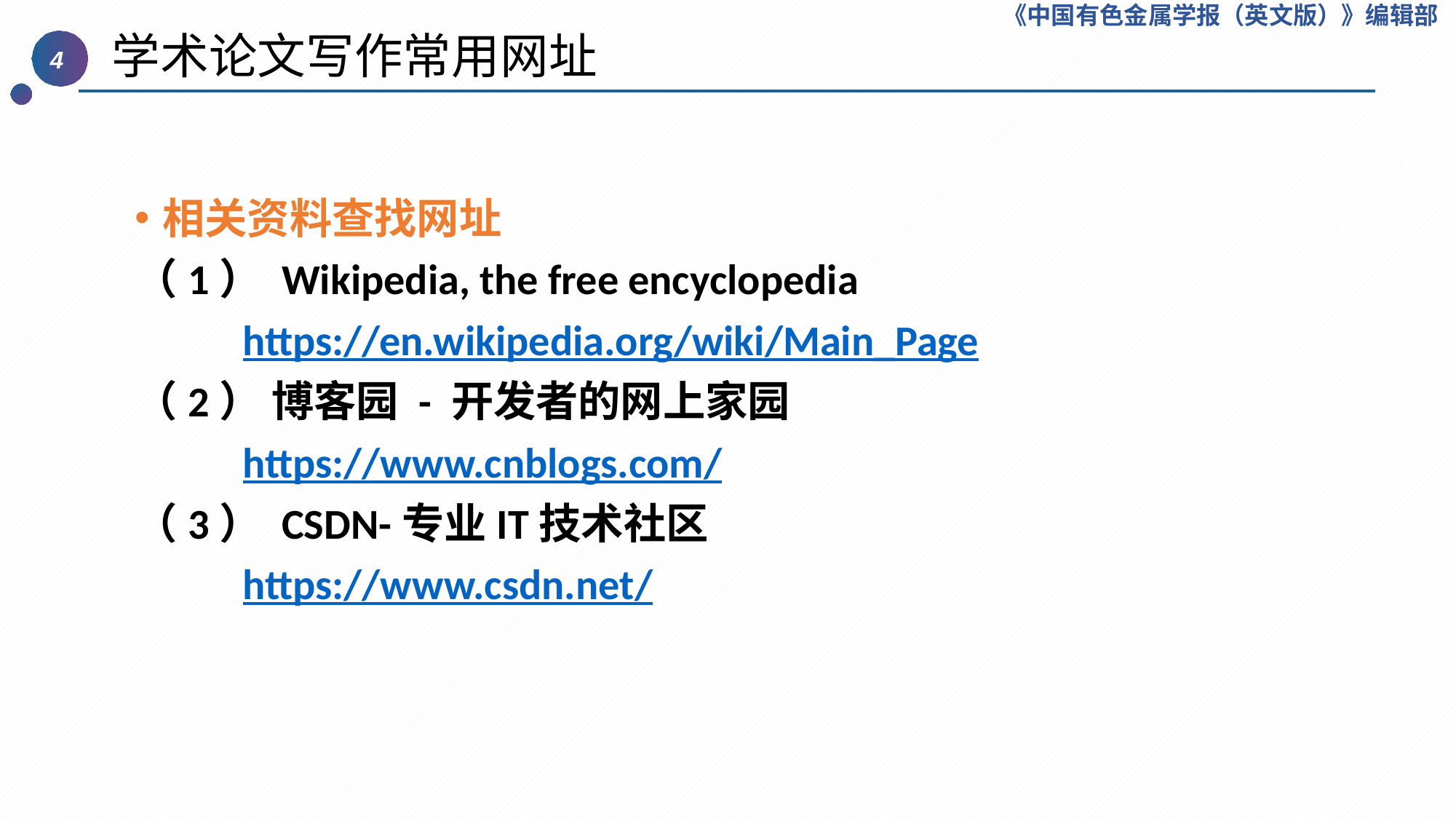

《中国有色金属学报（英文版）》编辑部

      学术论文写作常用网址

4

相关资料查找网址
（1） Wikipedia, the free encyclopedia
https://en.wikipedia.org/wiki/Main_Page
（2） 博客园 - 开发者的网上家园
https://www.cnblogs.com/
（3） CSDN-专业IT技术社区
https://www.csdn.net/